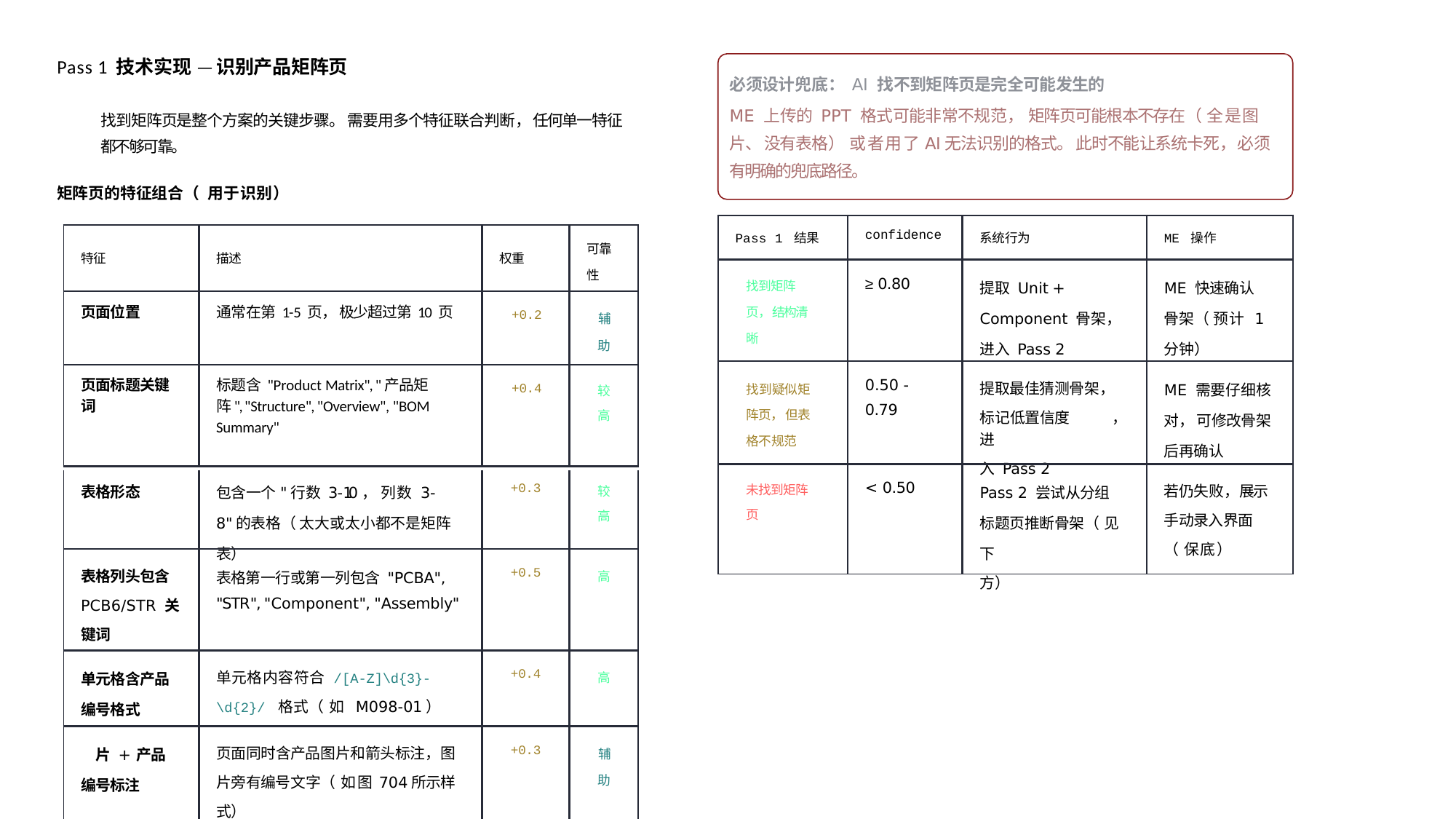

Pass 1 技术实现 — 识别产品矩阵⻚

找到矩阵⻚是整个⽅案的关键步骤。 需要⽤多个特征联合判断， 任何单⼀特征都不够可靠。

矩阵⻚的特征组合（  ⽤于识别）

必须设计兜底：  AI 找不到矩阵⻚是完全可能发⽣的
ME 上传的 PPT 格式可能⾮常不规范，  矩阵⻚可能根本不存在（ 全是图
⽚、 没有表格） 或者⽤了AI⽆法识别的格式。 此时不能让系统卡死， 必须有明确的兜底路径。
| Pass 1 结果 | confidence | 系统⾏为 | ME 操作 |
| --- | --- | --- | --- |
| 找到矩阵 ⻚， 结构清晰 | ≥ 0.80 | 提取 Unit + Component ⻣架，进⼊ Pass 2 | ME 快速确认⻣架（ 预计 1 分钟） |
| 找到疑似矩阵⻚， 但表格不规范 | 0.50 - 0.79 | 提取最佳猜测⻣架， 标记低置信度 ， 进 ⼊ Pass 2 | ME 需要仔细核对， 可修改⻣架后再确认 |
| 未找到矩阵 ⻚ | < 0.50 | Pass 2 尝试从分组标题⻚推断⻣架（ ⻅下 ⽅） | 若仍失败， 展示 ⼿动录⼊界⾯ （ 保底） |
| 特征 | 描述 | 权重 | 可靠性 |
| --- | --- | --- | --- |
| ⻚⾯位置 | 通常在第 1-5 ⻚， 极少超过第 10 ⻚ | +0.2 | 辅助 |
| ⻚⾯标题关键词 | 标题含 "Product Matrix", "产品矩阵", "Structure", "Overview", "BOM Summary" | +0.4 | 较 ⾼ |
| 表格形态 | 包含⼀个"⾏数 3-10， 列数 3-8"的表格（ 太⼤或太⼩都不是矩阵表） | +0.3 | 较 ⾼ |
| --- | --- | --- | --- |
| 表格列头包含 PCB6/STR 关 键词 | 表格第⼀⾏或第⼀列包含 "PCBA", "STR", "Component", "Assembly" | +0.5 | ⾼ |
| 单元格含产品编号格式 | 单元格内容符合 /[A-Z]\d{3}- \d{2}/ 格式（ 如 M098-01） | +0.4 | ⾼ |
| ⽚ + 产品编号标注 | ⻚⾯同时含产品图⽚和箭头标注， 图 ⽚旁有编号⽂字（ 如图704所示样 式） | +0.3 | 辅助 |